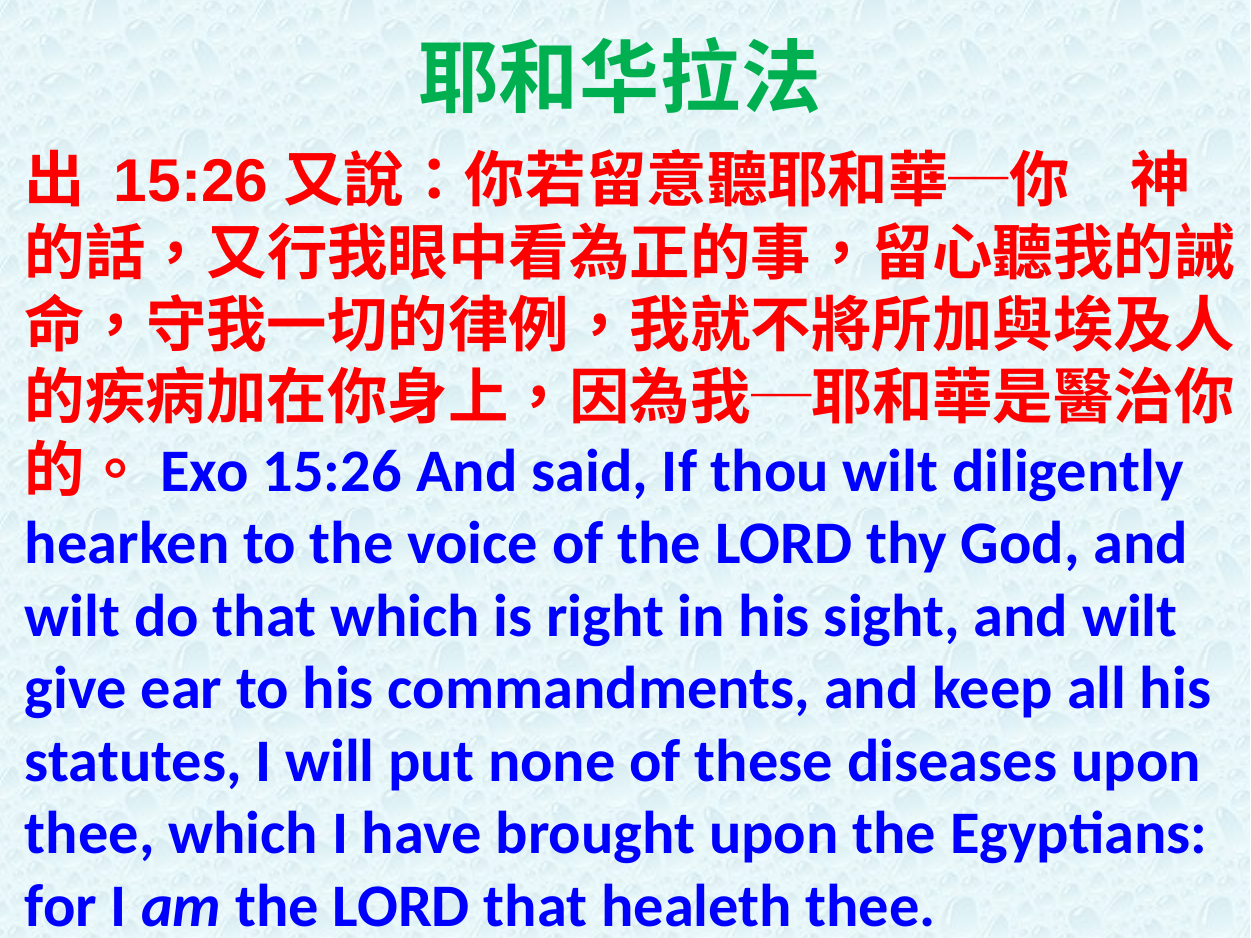

耶和华拉法
出 15:26又說：你若留意聽耶和華─你　神的話，又行我眼中看為正的事，留心聽我的誡命，守我一切的律例，我就不將所加與埃及人的疾病加在你身上，因為我─耶和華是醫治你的。Exo 15:26 And said, If thou wilt diligently hearken to the voice of the LORD thy God, and wilt do that which is right in his sight, and wilt give ear to his commandments, and keep all his statutes, I will put none of these diseases upon thee, which I have brought upon the Egyptians: for I am the LORD that healeth thee.